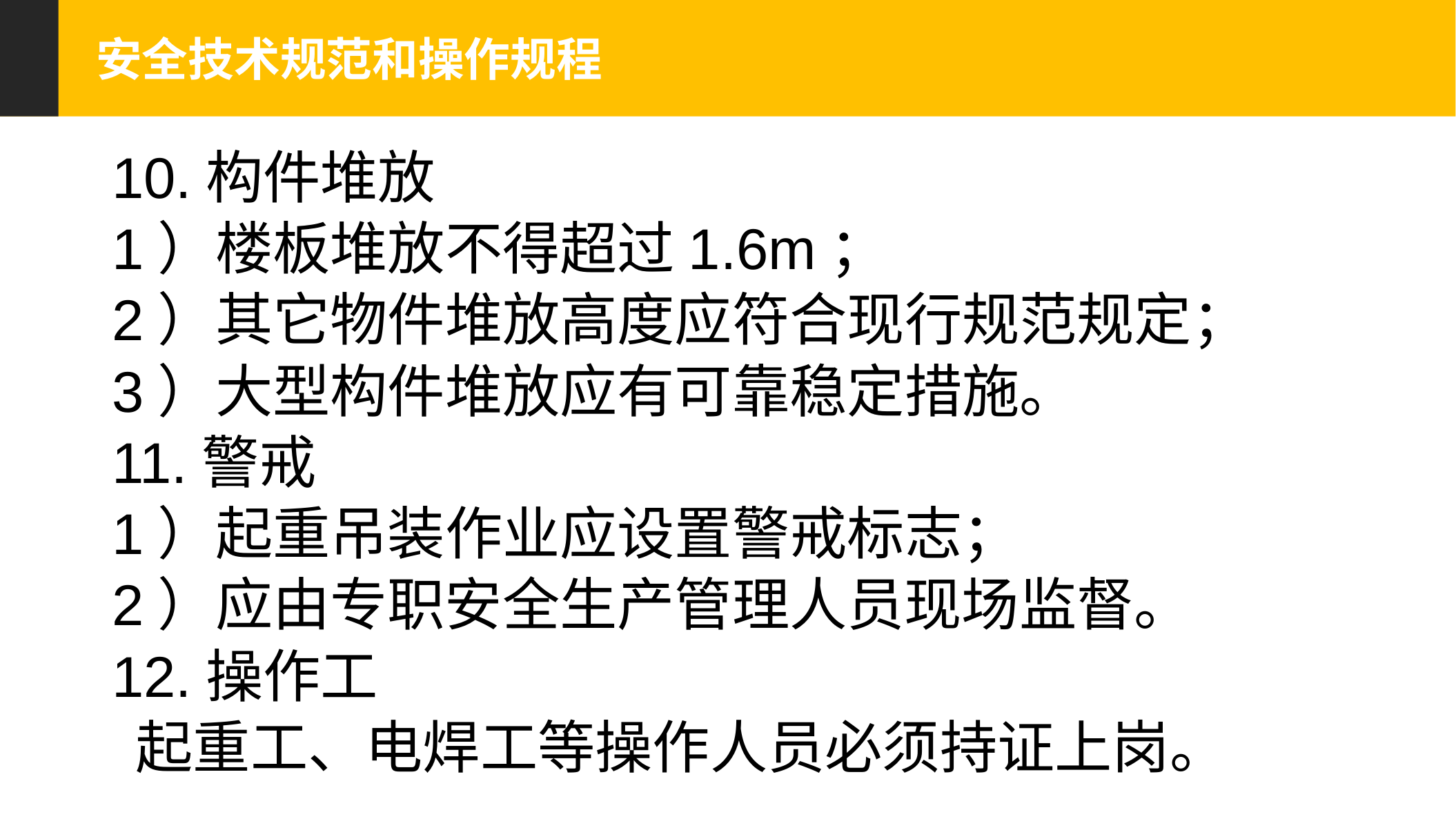

安全技术规范和操作规程
 10.构件堆放
 1）楼板堆放不得超过1.6m；
 2）其它物件堆放高度应符合现行规范规定；
 3）大型构件堆放应有可靠稳定措施。
 11.警戒
 1）起重吊装作业应设置警戒标志；
 2）应由专职安全生产管理人员现场监督。
 12.操作工
  起重工、电焊工等操作人员必须持证上岗。